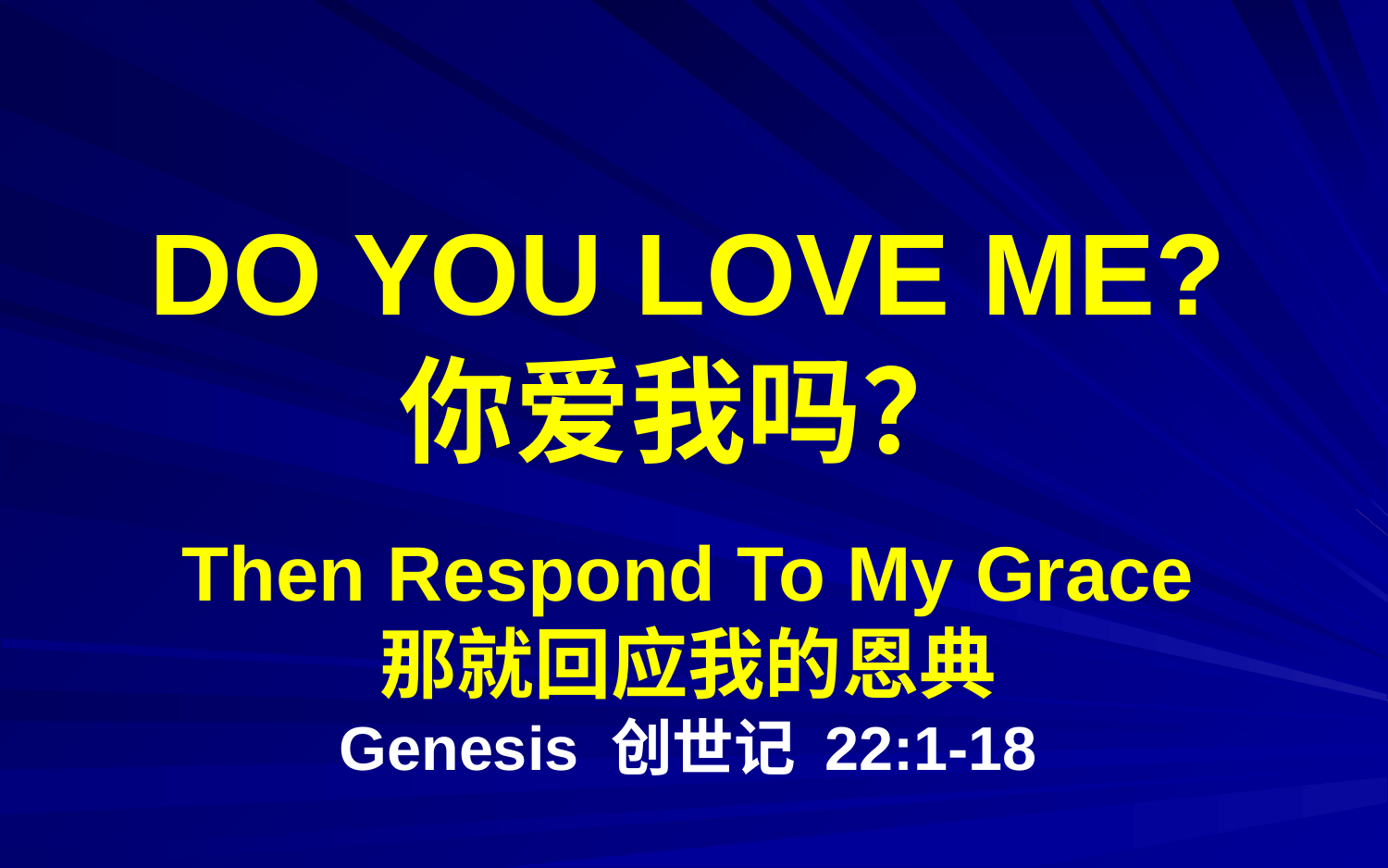

DO YOU LOVE ME?
你爱我吗？

Then Respond To My Grace
那就回应我的恩典
Genesis 创世记 22:1-18